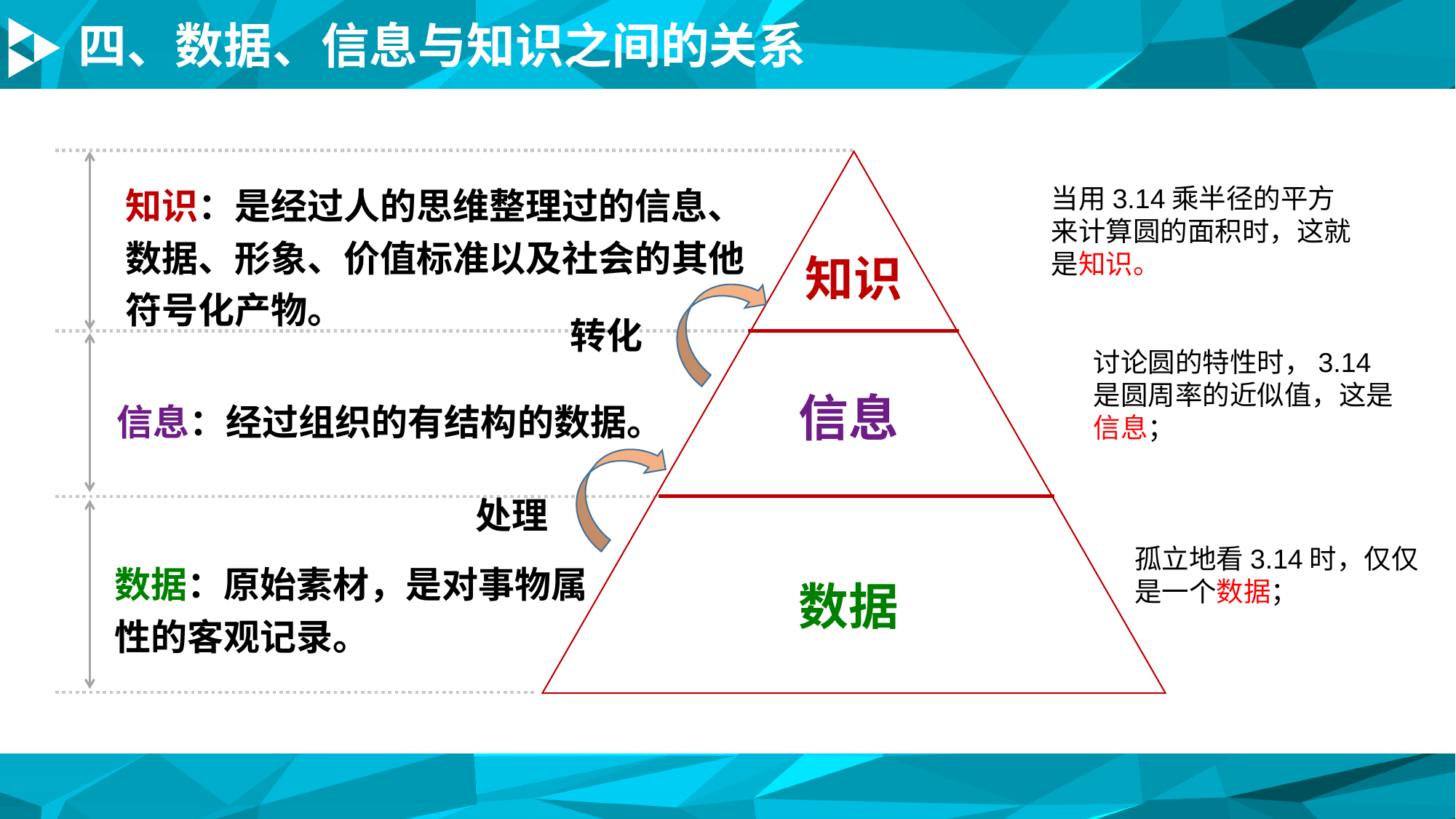

四、数据、信息与知识之间的关系
知识
信息
数据

知识：是经过人的思维整理过的信息、数据、形象、价值标准以及社会的其他符号化产物。
当用3.14乘半径的平方来计算圆的面积时，这就是知识。
转化

讨论圆的特性时，3.14是圆周率的近似值，这是信息；
信息：经过组织的有结构的数据。

处理
孤立地看3.14时，仅仅是一个数据；

数据：原始素材，是对事物属性的客观记录。